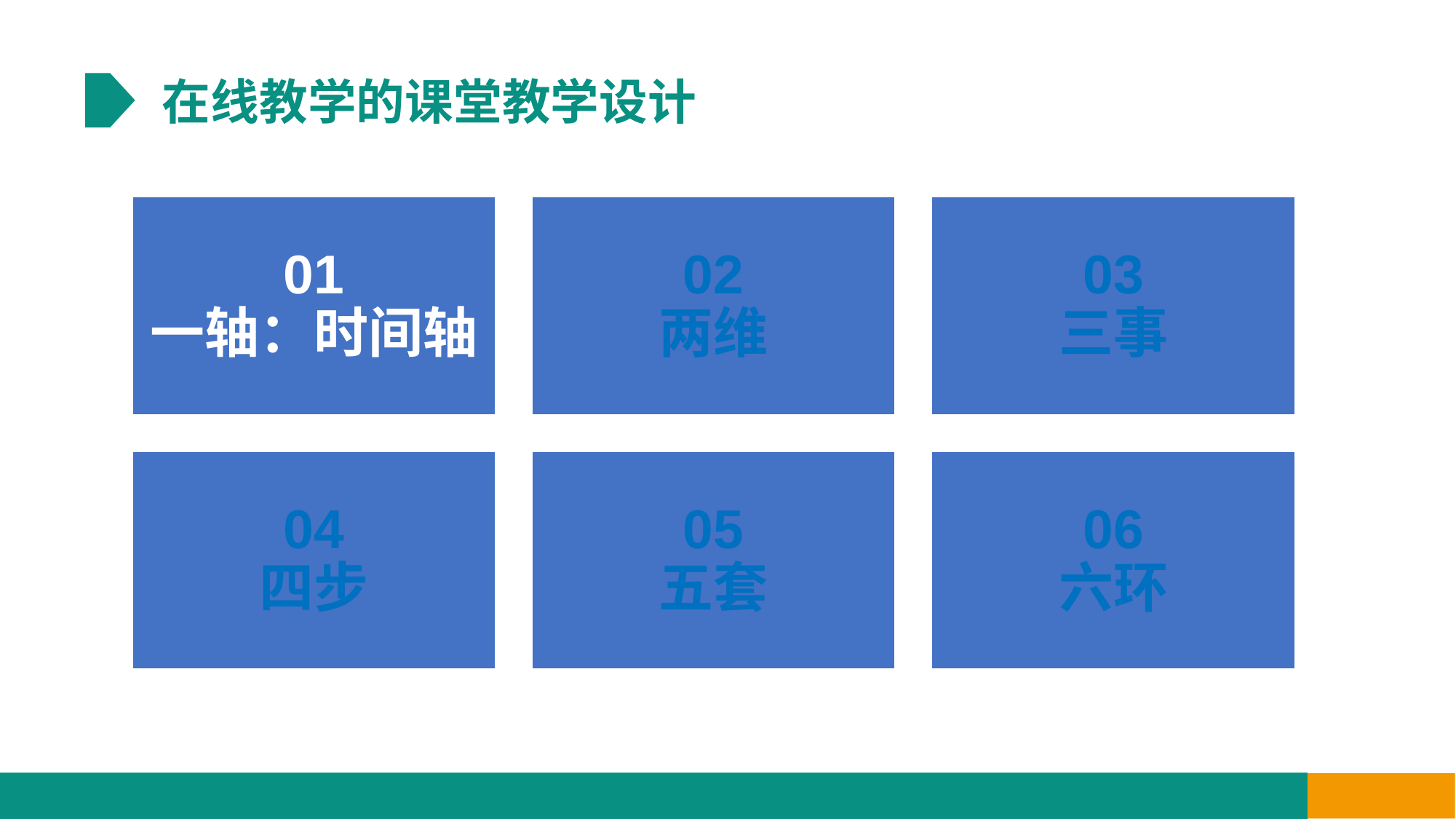

在线教学的课堂教学设计
01
一轴：时间轴
02
两维
03
三事
04
四步
05
五套
06
六环